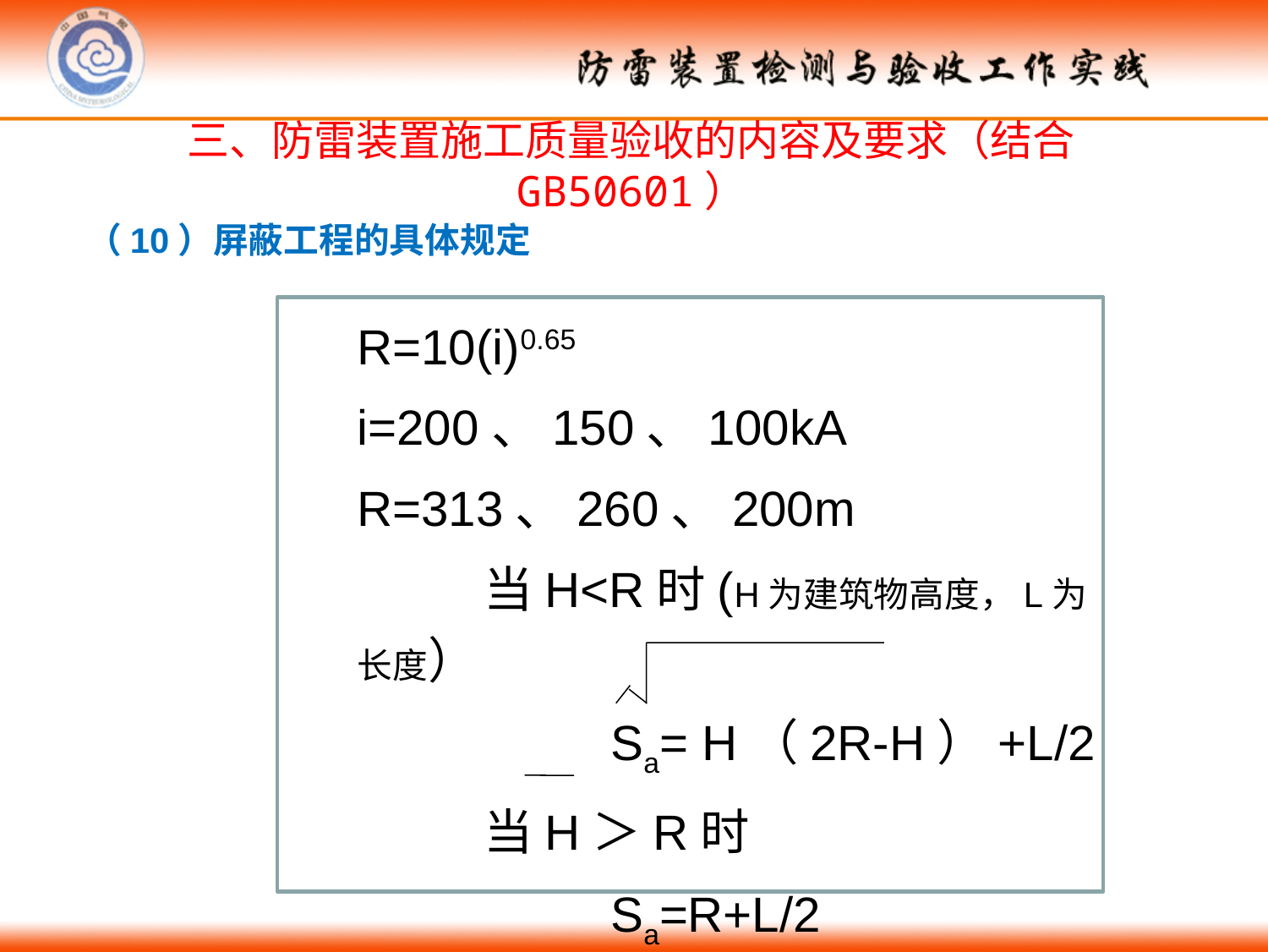

三、防雷装置施工质量验收的内容及要求（结合GB50601）
（10）屏蔽工程的具体规定

	R=10(i)0.65
	i=200、150、100kA
	R=313、260、200m
		当H<R时(H为建筑物高度，L为长度）
			Sa= H（2R-H）+L/2
		当H＞R时
			Sa=R+L/2